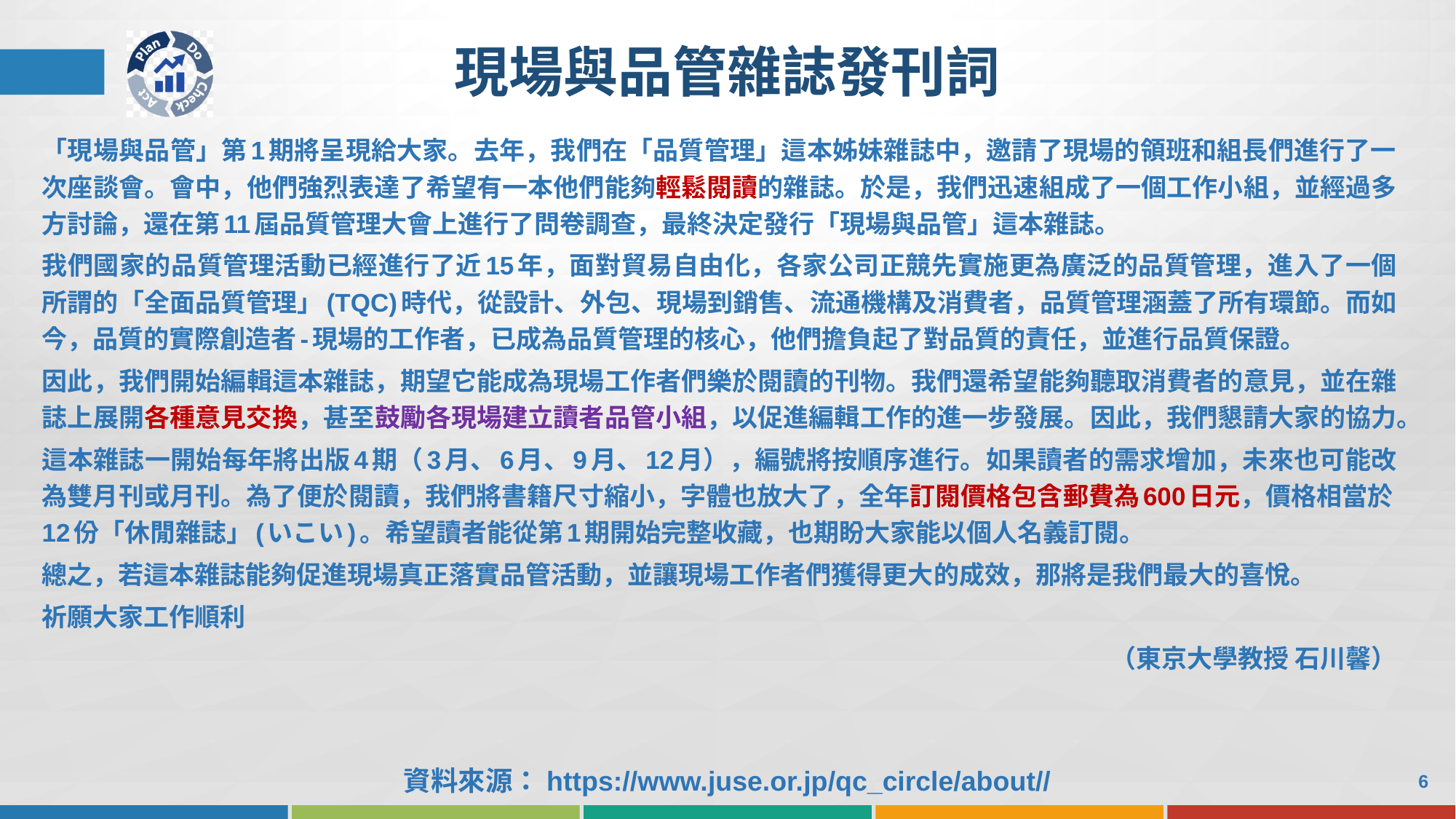

# 現場與品管雜誌發刊詞
「現場與品管」第1期將呈現給大家。去年，我們在「品質管理」這本姊妹雜誌中，邀請了現場的領班和組長們進行了一次座談會。會中，他們強烈表達了希望有一本他們能夠輕鬆閱讀的雜誌。於是，我們迅速組成了一個工作小組，並經過多方討論，還在第11屆品質管理大會上進行了問卷調查，最終決定發行「現場與品管」這本雜誌。
我們國家的品質管理活動已經進行了近15年，面對貿易自由化，各家公司正競先實施更為廣泛的品質管理，進入了一個所謂的「全面品質管理」(TQC)時代，從設計、外包、現場到銷售、流通機構及消費者，品質管理涵蓋了所有環節。而如今，品質的實際創造者-現場的工作者，已成為品質管理的核心，他們擔負起了對品質的責任，並進行品質保證。
因此，我們開始編輯這本雜誌，期望它能成為現場工作者們樂於閱讀的刊物。我們還希望能夠聽取消費者的意見，並在雜誌上展開各種意見交換，甚至鼓勵各現場建立讀者品管小組，以促進編輯工作的進一步發展。因此，我們懇請大家的協力。
這本雜誌一開始每年將出版4期（3月、6月、9月、12月），編號將按順序進行。如果讀者的需求增加，未來也可能改為雙月刊或月刊。為了便於閱讀，我們將書籍尺寸縮小，字體也放大了，全年訂閱價格包含郵費為600日元，價格相當於12份「休閒雜誌」(いこい)。希望讀者能從第1期開始完整收藏，也期盼大家能以個人名義訂閱。
總之，若這本雜誌能夠促進現場真正落實品管活動，並讓現場工作者們獲得更大的成效，那將是我們最大的喜悅。
祈願大家工作順利
（東京大學教授 石川馨）

資料來源：https://www.juse.or.jp/qc_circle/about//
6